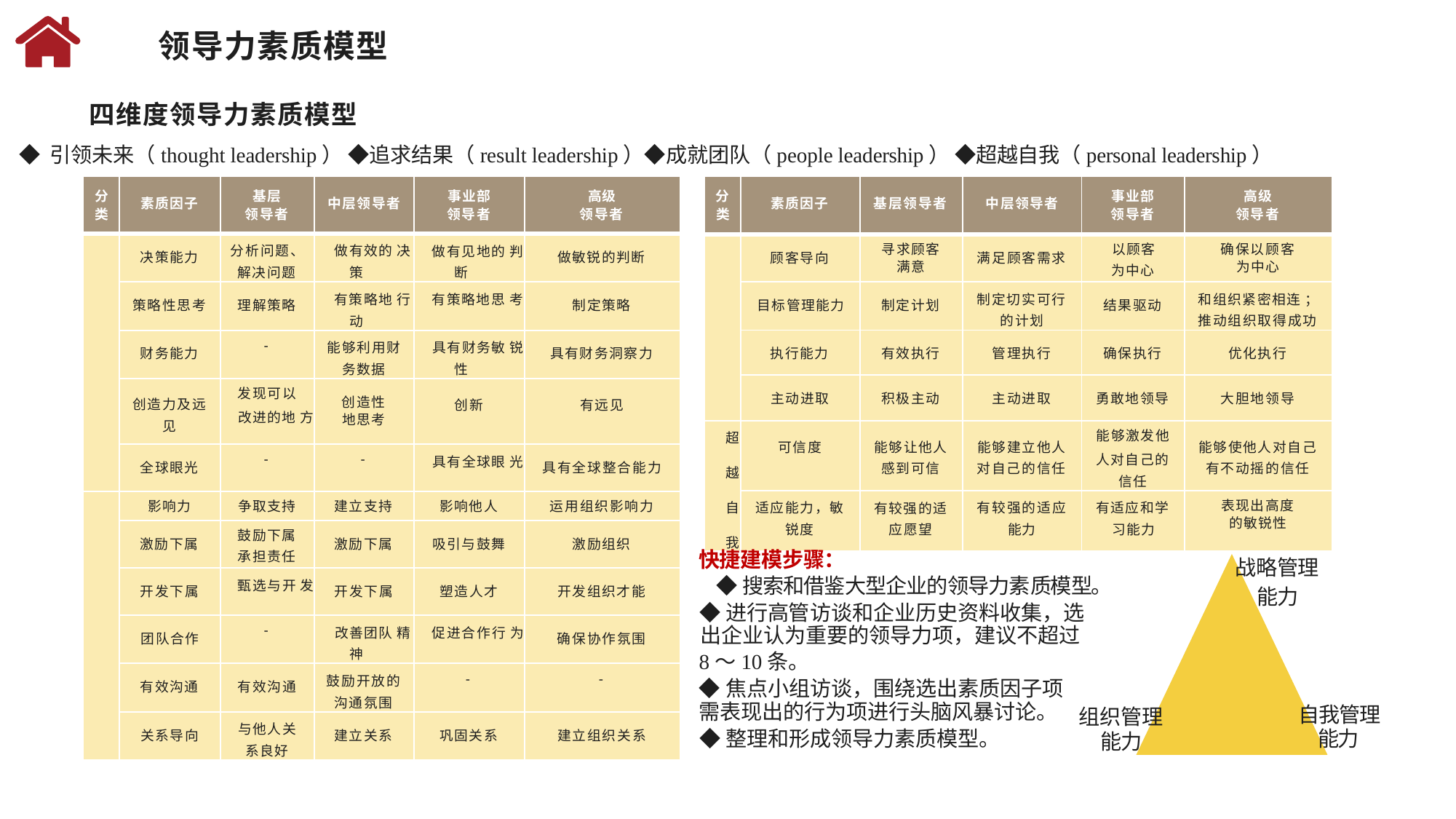

领导力素质模型

四维度领导力素质模型

◆ 引领未来（thought leadership） ◆追求结果（result leadership）◆成就团队（people leadership） ◆超越自我（personal leadership）

| 分 类 | 素质因子 | 基层 领导者 | 中层领导者 | 事业部 领导者 | 高级 领导者 |
| --- | --- | --- | --- | --- | --- |
| 引 领 未 来 | 决策能力 | 分析问题、解决问题 | 做有效的 决策 | 做有见地的 判断 | 做敏锐的判断 |
|  | 策略性思考 | 理解策略 | 有策略地 行动 | 有策略地思 考 | 制定策略 |
|  | 财务能力 | - | 能够利用财务数据 | 具有财务敏 锐性 | 具有财务洞察力 |
|  | 创造力及远见 | 发现可以 改进的地 方 | 创造性 地思考 | 创新 | 有远见 |
|  | 全球眼光 | - | - | 具有全球眼 光 | 具有全球整合能力 |
| 成 就 团 队 | 影响力 | 争取支持 | 建立支持 | 影响他人 | 运用组织影响力 |
|  | 激励下属 | 鼓励下属 承担责任 | 激励下属 | 吸引与鼓舞 | 激励组织 |
|  | 开发下属 | 甄选与开 发 | 开发下属 | 塑造人才 | 开发组织才能 |
|  | 团队合作 | - | 改善团队 精神 | 促进合作行 为 | 确保协作氛围 |
|  | 有效沟通 | 有效沟通 | 鼓励开放的沟通氛围 | - | - |
|  | 关系导向 | 与他人关 系良好 | 建立关系 | 巩固关系 | 建立组织关系 |
| 分 类 | 素质因子 | 基层领导者 | 中层领导者 | 事业部 领导者 | 高级 领导者 |
| --- | --- | --- | --- | --- | --- |
| 追 求 结 果 | 顾客导向 | 寻求顾客 满意 | 满足顾客需求 | 以顾客 为中心 | 确保以顾客 为中心 |
|  | 目标管理能力 | 制定计划 | 制定切实可行 的计划 | 结果驱动 | 和组织紧密相连 ；推动组织取得成功 |
|  | 执行能力 | 有效执行 | 管理执行 | 确保执行 | 优化执行 |
|  | 主动进取 | 积极主动 | 主动进取 | 勇敢地领导 | 大胆地领导 |
| 超 越 自 我 | 可信度 | 能够让他人感到可信 | 能够建立他人 对自己的信任 | 能够激发他 人对自己的 信任 | 能够使他人对自己 有不动摇的信任 |
|  | 适应能力，敏 锐度 | 有较强的适 应愿望 | 有较强的适应 能力 | 有适应和学 习能力 | 表现出高度 的敏锐性 |

快捷建模步骤：
◆搜索和借鉴大型企业的领导力素质模型。
◆进行高管访谈和企业历史资料收集，选 出企业认为重要的领导力项，建议不超过

战略管理
能力

自我管理能力

8～10条。
◆焦点小组访谈，围绕选出素质因子项需表现出的行为项进行头脑风暴讨论。
◆整理和形成领导力素质模型。

组织管理
能力